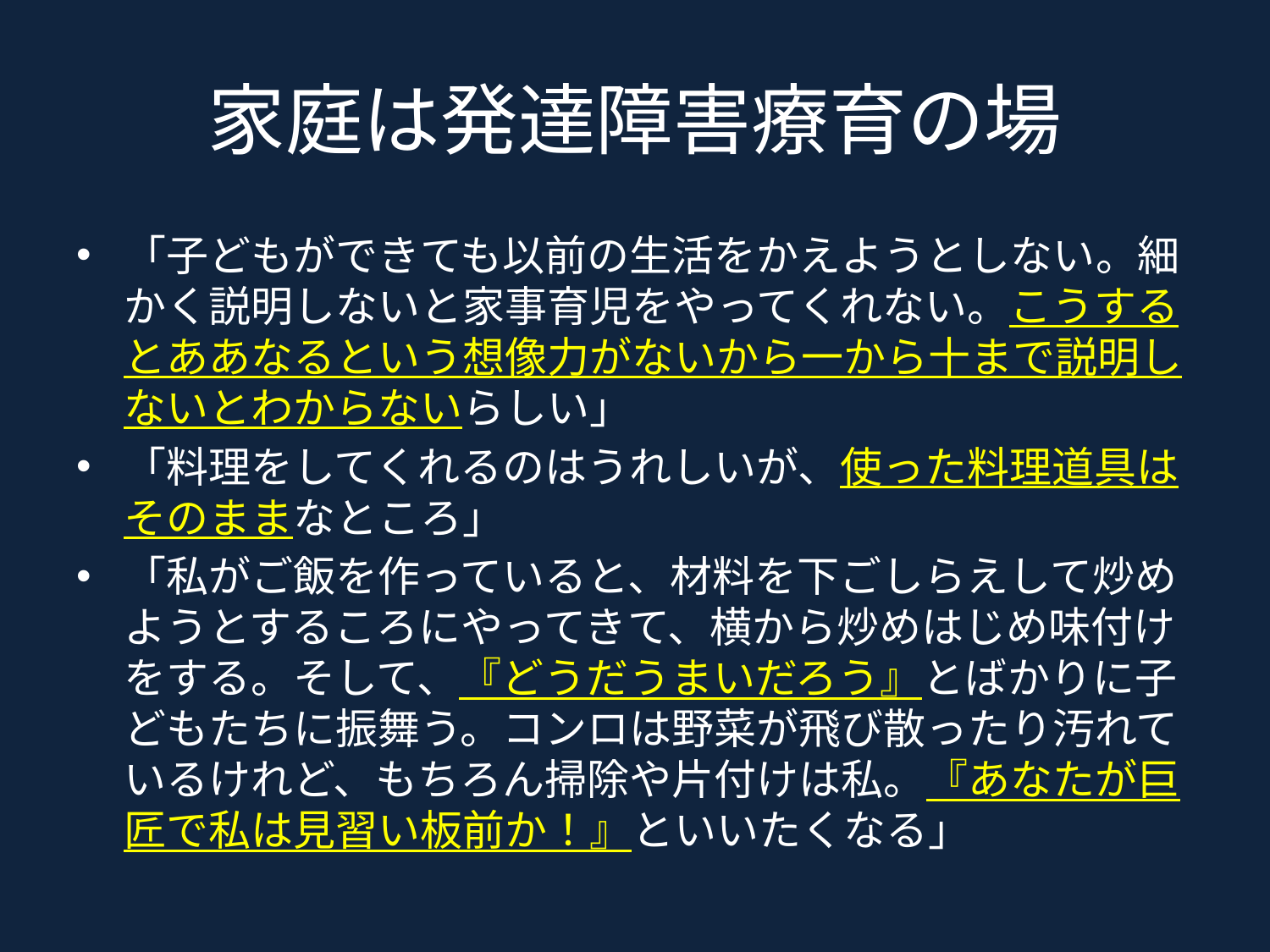

# 家庭は発達障害療育の場
「子どもができても以前の生活をかえようとしない。細かく説明しないと家事育児をやってくれない。こうするとああなるという想像力がないから一から十まで説明しないとわからないらしい」
「料理をしてくれるのはうれしいが、使った料理道具はそのままなところ」
「私がご飯を作っていると、材料を下ごしらえして炒めようとするころにやってきて、横から炒めはじめ味付けをする。そして、『どうだうまいだろう』とばかりに子どもたちに振舞う。コンロは野菜が飛び散ったり汚れているけれど、もちろん掃除や片付けは私。『あなたが巨匠で私は見習い板前か！』といいたくなる」